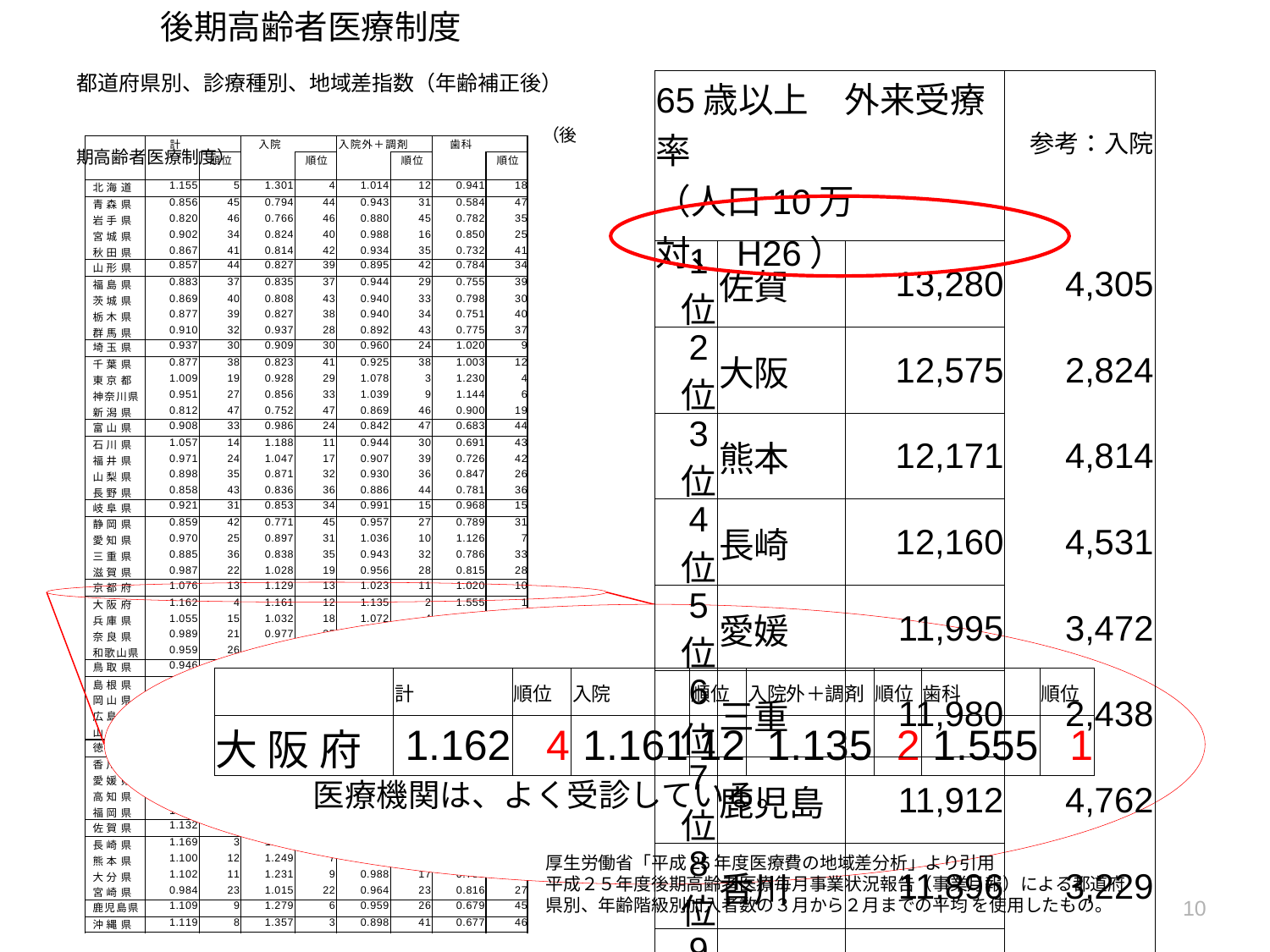

# 後期高齢者医療制度
都道府県別、診療種別、地域差指数（年齢補正後）
　　　　　　　　　　　　　　　　　　　　　　（後期高齢者医療制度）
| 65歳以上　外来受療率 （人口10万対、H26） |  |  | 参考：入院 |
| --- | --- | --- | --- |
| 1位 | 佐賀 | 13,280 | 4,305 |
| 2位 | 大阪 | 12,575 | 2,824 |
| 3位 | 熊本 | 12,171 | 4,814 |
| 4位 | 長崎 | 12,160 | 4,531 |
| 5位 | 愛媛 | 11,995 | 3,472 |
| 6位 | 三重 | 11,980 | 2,438 |
| 7位 | 鹿児島 | 11,912 | 4,762 |
| 8位 | 香川 | 11,896 | 3,229 |
| 9位 | 東京 | 11,795 | 2,346 |
|  | 計 |  | 入院 |  | 入院外＋調剤 |  | 歯科 |  |
| --- | --- | --- | --- | --- | --- | --- | --- | --- |
|  |  | 順位 |  | 順位 |  | 順位 |  | 順位 |
| 北 海 道 | 1.155 | 5 | 1.301 | 4 | 1.014 | 12 | 0.941 | 18 |
| 青 森 県 | 0.856 | 45 | 0.794 | 44 | 0.943 | 31 | 0.584 | 47 |
| 岩 手 県 | 0.820 | 46 | 0.766 | 46 | 0.880 | 45 | 0.782 | 35 |
| 宮 城 県 | 0.902 | 34 | 0.824 | 40 | 0.988 | 16 | 0.850 | 25 |
| 秋 田 県 | 0.867 | 41 | 0.814 | 42 | 0.934 | 35 | 0.732 | 41 |
| 山 形 県 | 0.857 | 44 | 0.827 | 39 | 0.895 | 42 | 0.784 | 34 |
| 福 島 県 | 0.883 | 37 | 0.835 | 37 | 0.944 | 29 | 0.755 | 39 |
| 茨 城 県 | 0.869 | 40 | 0.808 | 43 | 0.940 | 33 | 0.798 | 30 |
| 栃 木 県 | 0.877 | 39 | 0.827 | 38 | 0.940 | 34 | 0.751 | 40 |
| 群 馬 県 | 0.910 | 32 | 0.937 | 28 | 0.892 | 43 | 0.775 | 37 |
| 埼 玉 県 | 0.937 | 30 | 0.909 | 30 | 0.960 | 24 | 1.020 | 9 |
| 千 葉 県 | 0.877 | 38 | 0.823 | 41 | 0.925 | 38 | 1.003 | 12 |
| 東 京 都 | 1.009 | 19 | 0.928 | 29 | 1.078 | 3 | 1.230 | 4 |
| 神奈川県 | 0.951 | 27 | 0.856 | 33 | 1.039 | 9 | 1.144 | 6 |
| 新 潟 県 | 0.812 | 47 | 0.752 | 47 | 0.869 | 46 | 0.900 | 19 |
| 富 山 県 | 0.908 | 33 | 0.986 | 24 | 0.842 | 47 | 0.683 | 44 |
| 石 川 県 | 1.057 | 14 | 1.188 | 11 | 0.944 | 30 | 0.691 | 43 |
| 福 井 県 | 0.971 | 24 | 1.047 | 17 | 0.907 | 39 | 0.726 | 42 |
| 山 梨 県 | 0.898 | 35 | 0.871 | 32 | 0.930 | 36 | 0.847 | 26 |
| 長 野 県 | 0.858 | 43 | 0.836 | 36 | 0.886 | 44 | 0.781 | 36 |
| 岐 阜 県 | 0.921 | 31 | 0.853 | 34 | 0.991 | 15 | 0.968 | 15 |
| 静 岡 県 | 0.859 | 42 | 0.771 | 45 | 0.957 | 27 | 0.789 | 31 |
| 愛 知 県 | 0.970 | 25 | 0.897 | 31 | 1.036 | 10 | 1.126 | 7 |
| 三 重 県 | 0.885 | 36 | 0.838 | 35 | 0.943 | 32 | 0.786 | 33 |
| 滋 賀 県 | 0.987 | 22 | 1.028 | 19 | 0.956 | 28 | 0.815 | 28 |
| 京 都 府 | 1.076 | 13 | 1.129 | 13 | 1.023 | 11 | 1.020 | 10 |
| 大 阪 府 | 1.162 | 4 | 1.161 | 12 | 1.135 | 2 | 1.555 | 1 |
| 兵 庫 県 | 1.055 | 15 | 1.032 | 18 | 1.072 | 4 | 1.156 | 5 |
| 奈 良 県 | 0.989 | 21 | 0.977 | 25 | 1.000 | 14 | 0.989 | 14 |
| 和歌山県 | 0.959 | 26 | 0.940 | 27 | 0.986 | 18 | 0.876 | 22 |
| 鳥 取 県 | 0.946 | 28 | 0.993 | 23 | 0.902 | 40 | 0.862 | 23 |
| 島 根 県 | 0.945 | 29 | 0.974 | 26 | 0.928 | 37 | 0.756 | 38 |
| 岡 山 県 | 1.046 | 16 | 1.087 | 16 | 1.004 | 13 | 1.019 | 11 |
| 広 島 県 | 1.129 | 7 | 1.088 | 15 | 1.161 | 1 | 1.280 | 2 |
| 山 口 県 | 1.105 | 10 | 1.235 | 8 | 0.981 | 20 | 0.886 | 20 |
| 徳 島 県 | 1.039 | 18 | 1.098 | 14 | 0.983 | 19 | 0.951 | 16 |
| 香 川 県 | 1.044 | 17 | 1.026 | 20 | 1.060 | 6 | 1.075 | 8 |
| 愛 媛 県 | 0.994 | 20 | 1.024 | 21 | 0.976 | 22 | 0.805 | 29 |
| 高 知 県 | 1.193 | 2 | 1.417 | 1 | 0.977 | 21 | 0.878 | 21 |
| 福 岡 県 | 1.238 | 1 | 1.401 | 2 | 1.061 | 5 | 1.270 | 3 |
| 佐 賀 県 | 1.132 | 6 | 1.217 | 10 | 1.051 | 7 | 0.990 | 13 |
| 長 崎 県 | 1.169 | 3 | 1.295 | 5 | 1.049 | 8 | 0.946 | 17 |
| 熊 本 県 | 1.100 | 12 | 1.249 | 7 | 0.960 | 25 | 0.852 | 24 |
| 大 分 県 | 1.102 | 11 | 1.231 | 9 | 0.988 | 17 | 0.788 | 32 |
| 宮 崎 県 | 0.984 | 23 | 1.015 | 22 | 0.964 | 23 | 0.816 | 27 |
| 鹿児島県 | 1.109 | 9 | 1.279 | 6 | 0.959 | 26 | 0.679 | 45 |
| 沖 縄 県 | 1.119 | 8 | 1.357 | 3 | 0.898 | 41 | 0.677 | 46 |

|  | 計 | 順位 | 入院 | 順位 | 入院外＋調剤 | 順位 | 歯科 | 順位 |
| --- | --- | --- | --- | --- | --- | --- | --- | --- |
| 大 阪 府 | 1.162 | 4 | 1.161 | 12 | 1.135 | 2 | 1.555 | 1 |
医療機関は、よく受診している。
厚生労働省「平成25年度医療費の地域差分析」より引用
平成２５年度後期高齢者医療毎月事業状況報告（事業月報）による都道府県別、年齢階級別加入者数の３月から２月までの平均 を使用したもの。
10